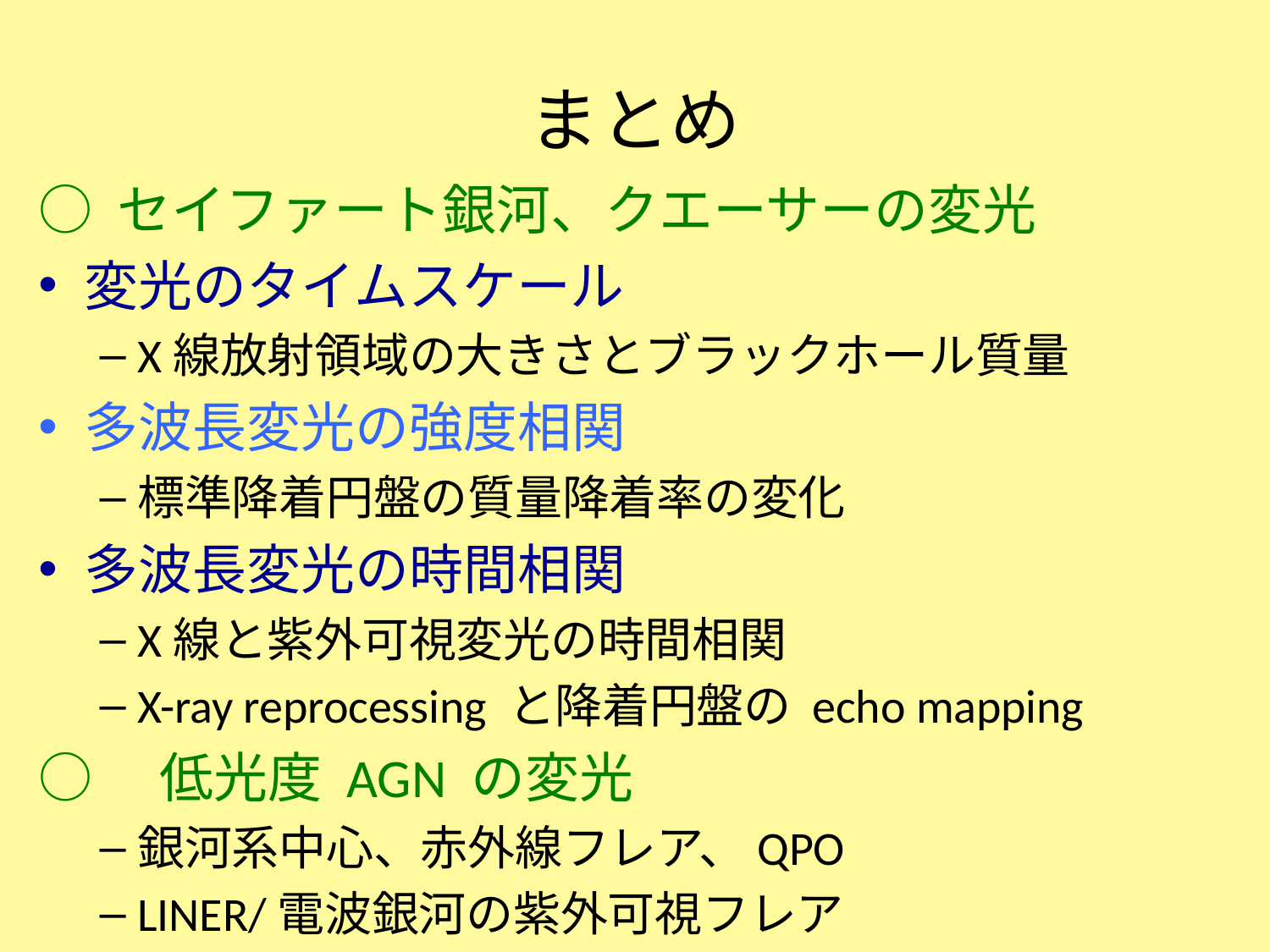

# まとめ
○ セイファート銀河、クエーサーの変光
変光のタイムスケール
X線放射領域の大きさとブラックホール質量
多波長変光の強度相関
標準降着円盤の質量降着率の変化
多波長変光の時間相関
X線と紫外可視変光の時間相関
X-ray reprocessing と降着円盤の echo mapping
○　低光度 AGN の変光
銀河系中心、赤外線フレア、QPO
LINER/電波銀河の紫外可視フレア